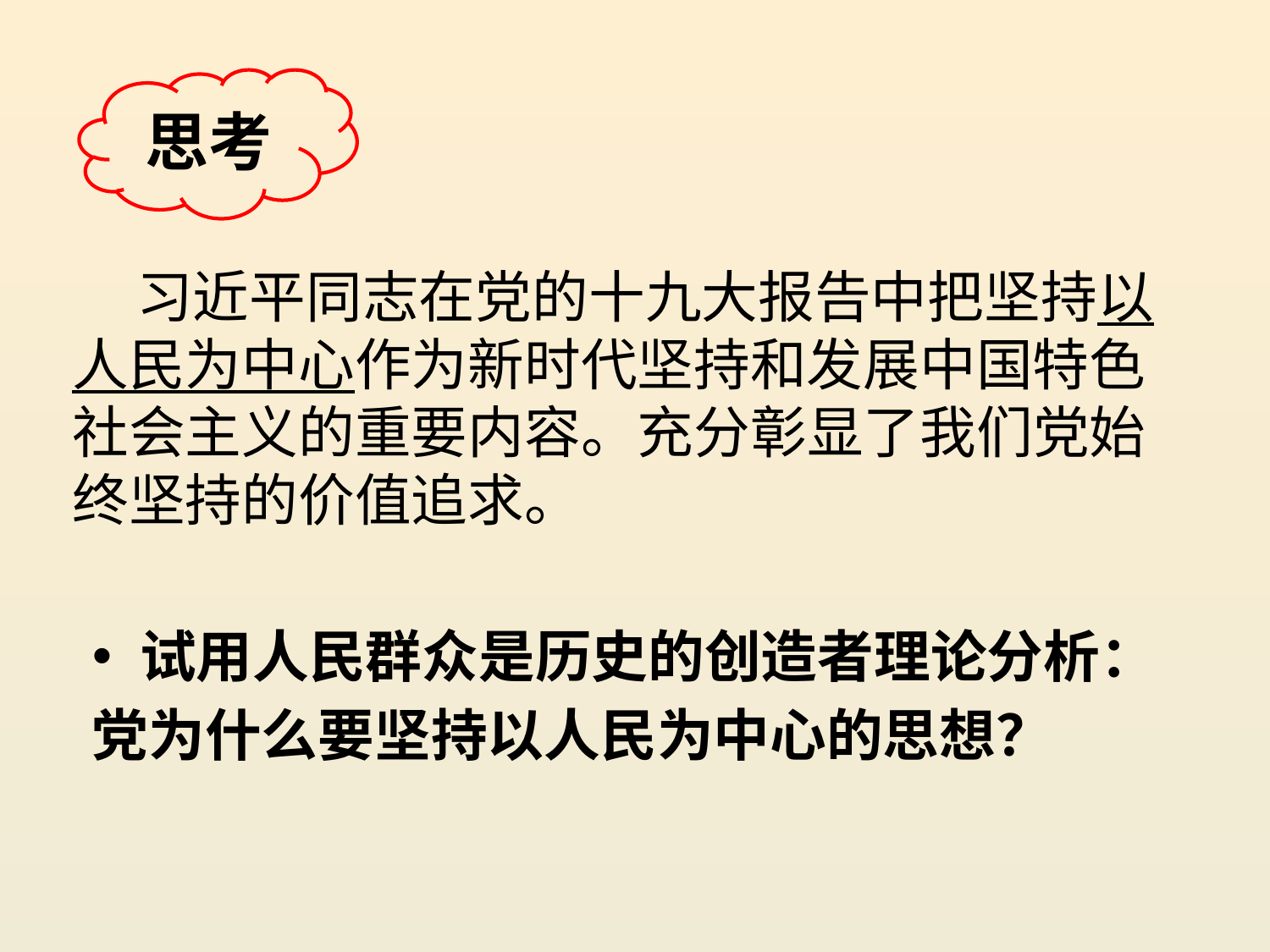

思考
# 习近平同志在党的十九大报告中把坚持以人民为中心作为新时代坚持和发展中国特色社会主义的重要内容。充分彰显了我们党始终坚持的价值追求。
试用人民群众是历史的创造者理论分析：
党为什么要坚持以人民为中心的思想？